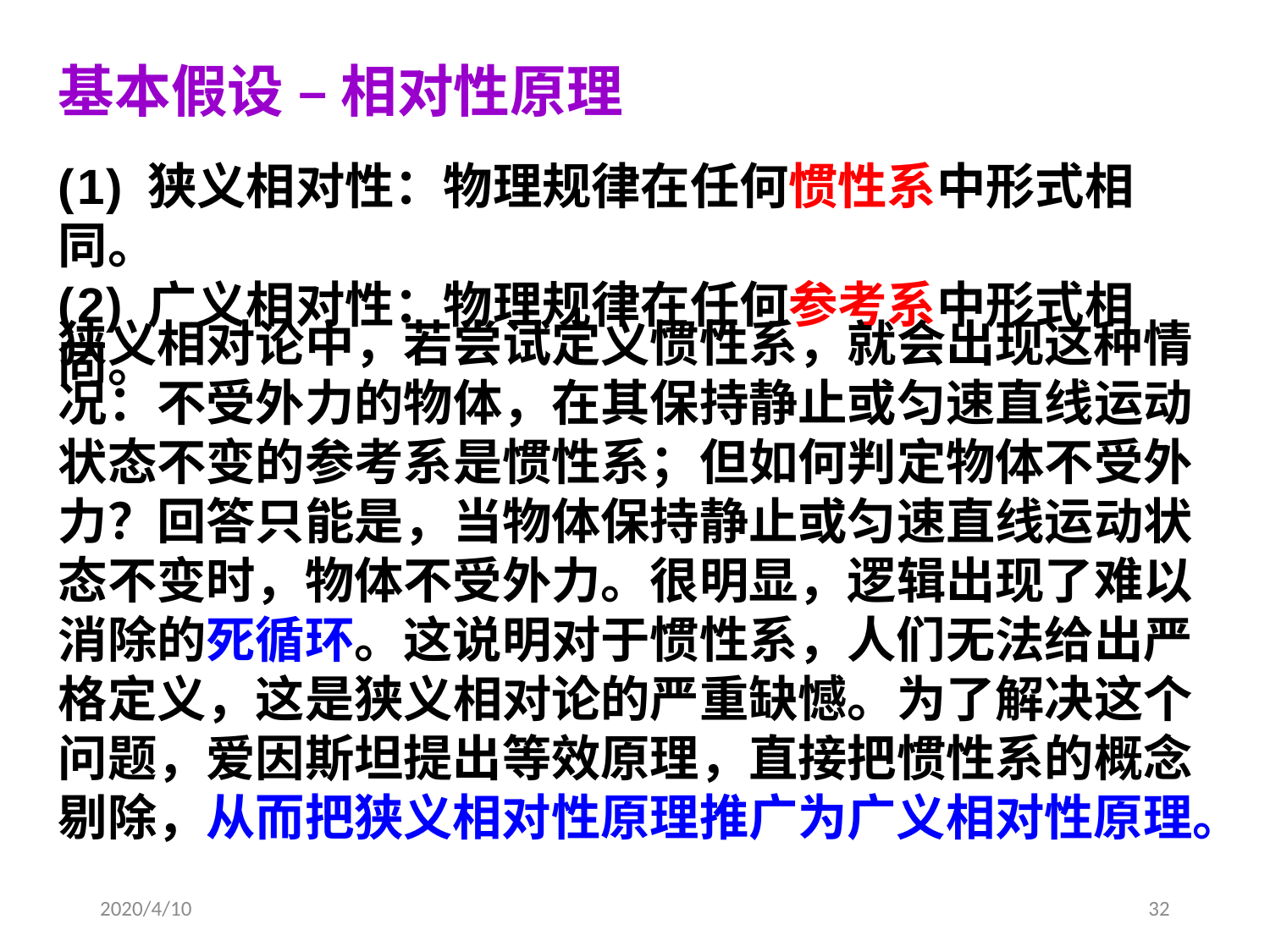

基本假设 – 相对性原理
 狭义相对性：物理规律在任何惯性系中形式相同。
 广义相对性：物理规律在任何参考系中形式相同。
狭义相对论中，若尝试定义惯性系，就会出现这种情况：不受外力的物体，在其保持静止或匀速直线运动状态不变的参考系是惯性系；但如何判定物体不受外力？回答只能是，当物体保持静止或匀速直线运动状态不变时，物体不受外力。很明显，逻辑出现了难以消除的死循环。这说明对于惯性系，人们无法给出严格定义，这是狭义相对论的严重缺憾。为了解决这个问题，爱因斯坦提出等效原理，直接把惯性系的概念剔除，从而把狭义相对性原理推广为广义相对性原理。
2020/4/10
32